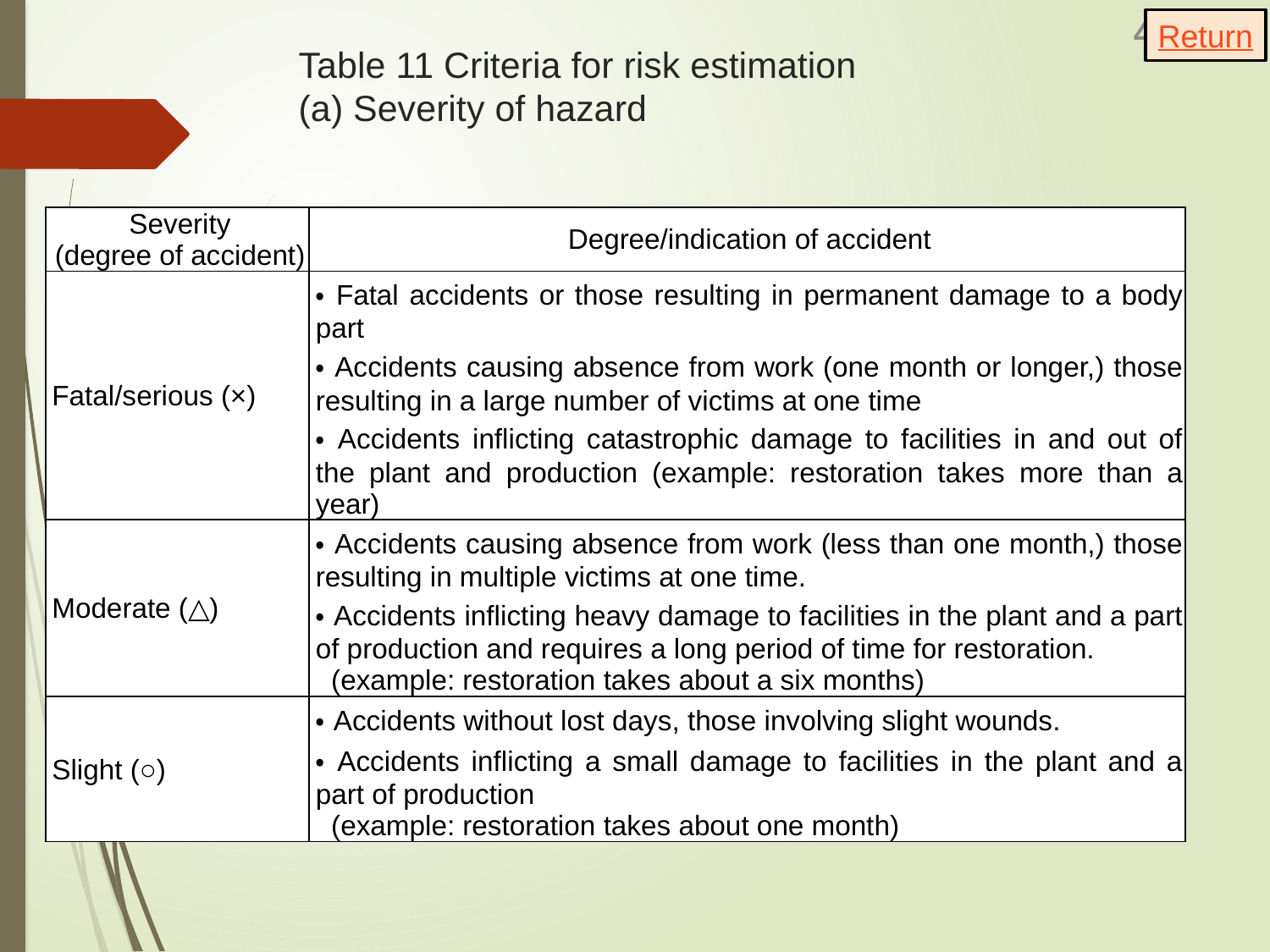

Return
# Table 11 Criteria for risk estimation (a) Severity of hazard
| Severity (degree of accident) | Degree/indication of accident |
| --- | --- |
| Fatal/serious (×) | ・Fatal accidents or those resulting in permanent damage to a body part ・Accidents causing absence from work (one month or longer,) those resulting in a large number of victims at one time ・Accidents inflicting catastrophic damage to facilities in and out of the plant and production (example: restoration takes more than a year) |
| Moderate (△) | ・Accidents causing absence from work (less than one month,) those resulting in multiple victims at one time. ・Accidents inflicting heavy damage to facilities in the plant and a part of production and requires a long period of time for restoration. (example: restoration takes about a six months) |
| Slight (○) | ・Accidents without lost days, those involving slight wounds. ・Accidents inflicting a small damage to facilities in the plant and a part of production (example: restoration takes about one month) |